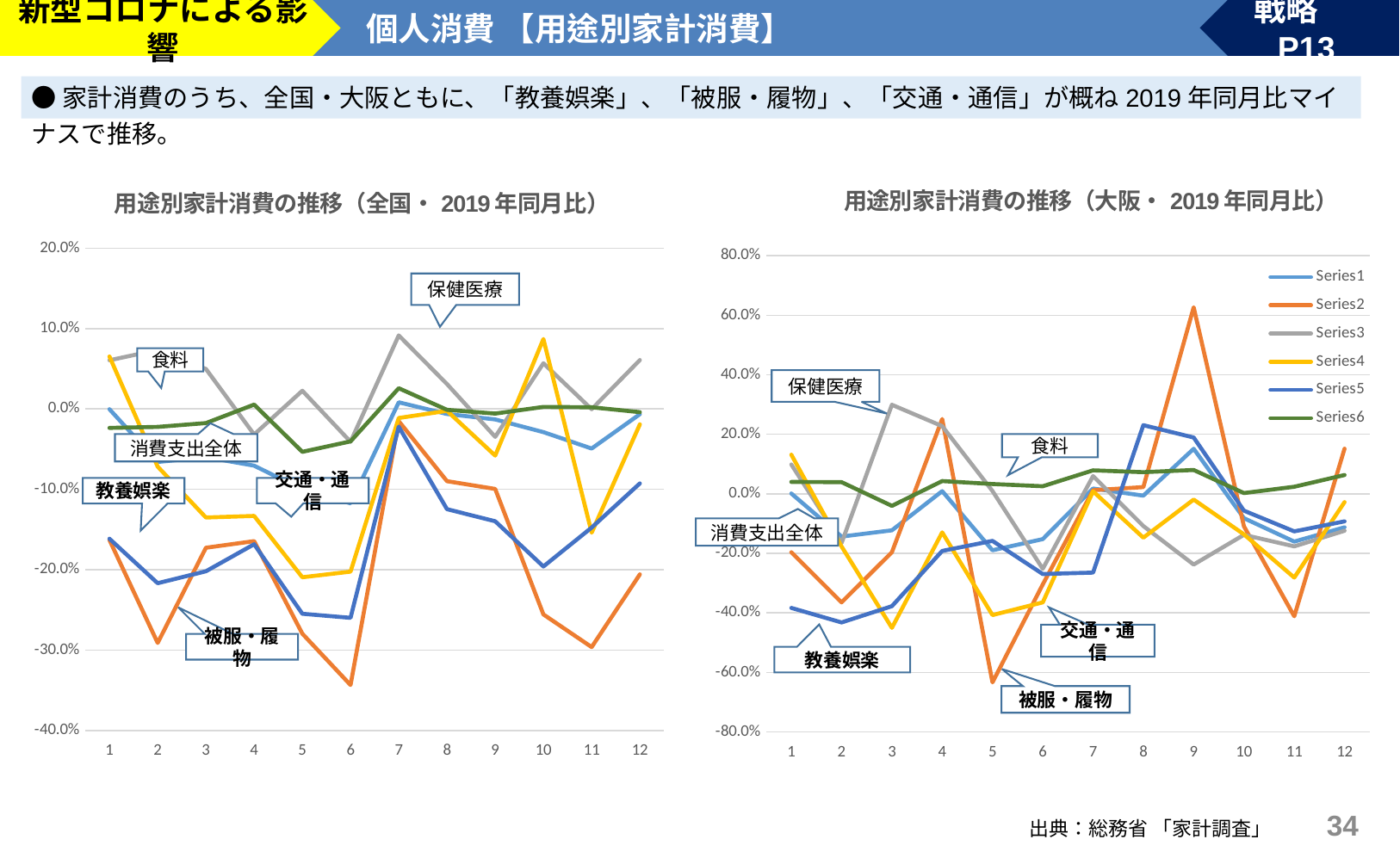

新型コロナによる影響
個人消費 【用途別家計消費】
戦略　P13
●家計消費のうち、全国・大阪ともに、「教養娯楽」、「被服・履物」、「交通・通信」が概ね2019年同月比マイナスで推移。

### Chart: 用途別家計消費の推移（大阪・2019年同月比）

| Category |  |  |  |  |  |  |
|---|---|---|---|---|---|---|

### Chart: 用途別家計消費の推移（全国・2019年同月比）

| Category |  |  |  |  |  |  |
|---|---|---|---|---|---|---|
保健医療
食料
食料
消費支出全体
教養娯楽
交通・通信
交通・通信
被服・履物
教養娯楽
被服・履物
34
出典：総務省 「家計調査」